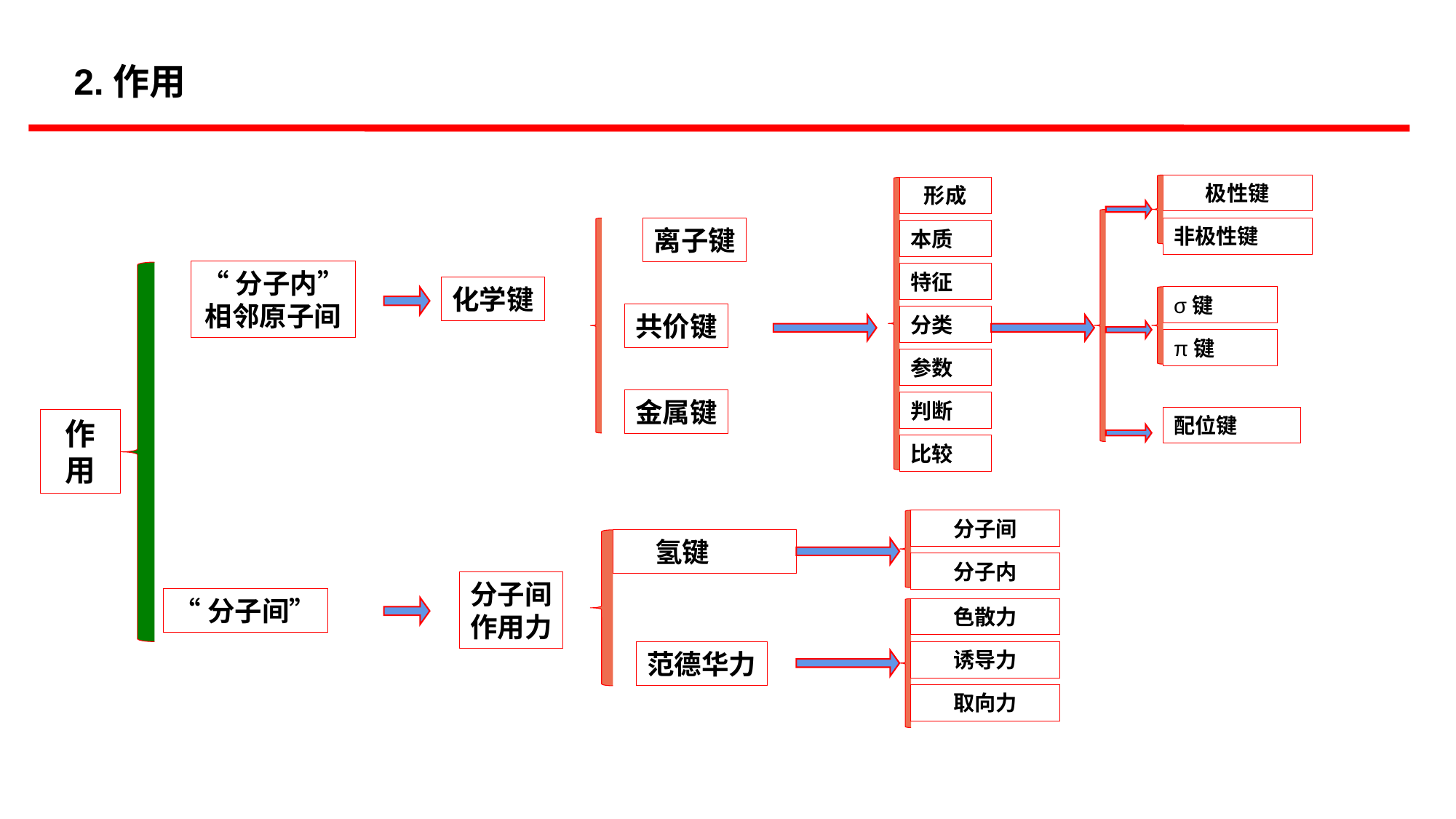

2.作用

极性键

形成

非极性键
离子键

本质
“分子内”
相邻原子间

特征
化学键

σ键

共价键
分类

π键
参数
金属键
判断
配位键
作用

比较

分子间

    氢键

分子内
分子间
作用力
“分子间”

色散力
范德华力
诱导力

取向力